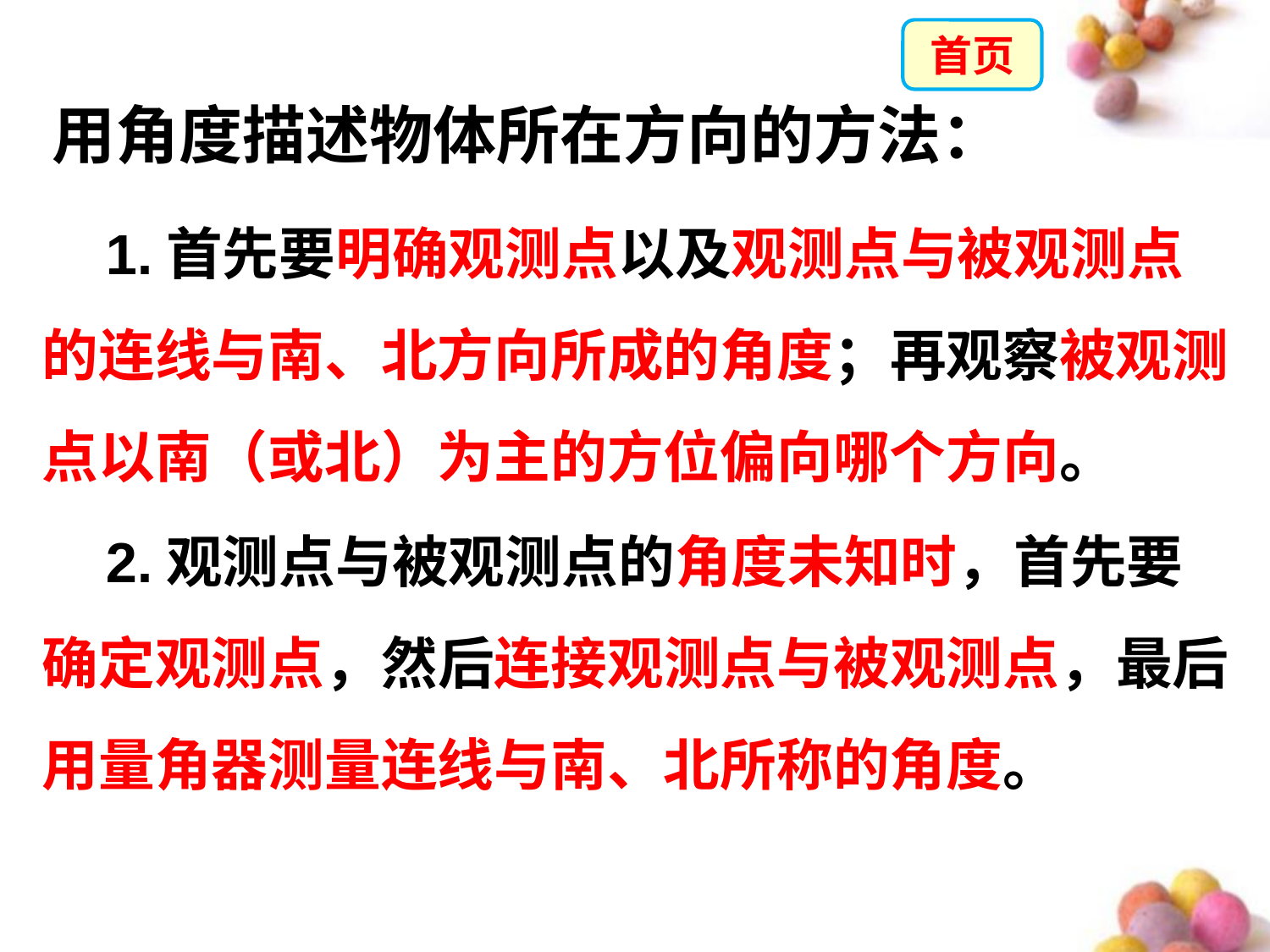

首页
用角度描述物体所在方向的方法：
1.首先要明确观测点以及观测点与被观测点的连线与南、北方向所成的角度；再观察被观测点以南（或北）为主的方位偏向哪个方向。
2.观测点与被观测点的角度未知时，首先要确定观测点，然后连接观测点与被观测点，最后用量角器测量连线与南、北所称的角度。